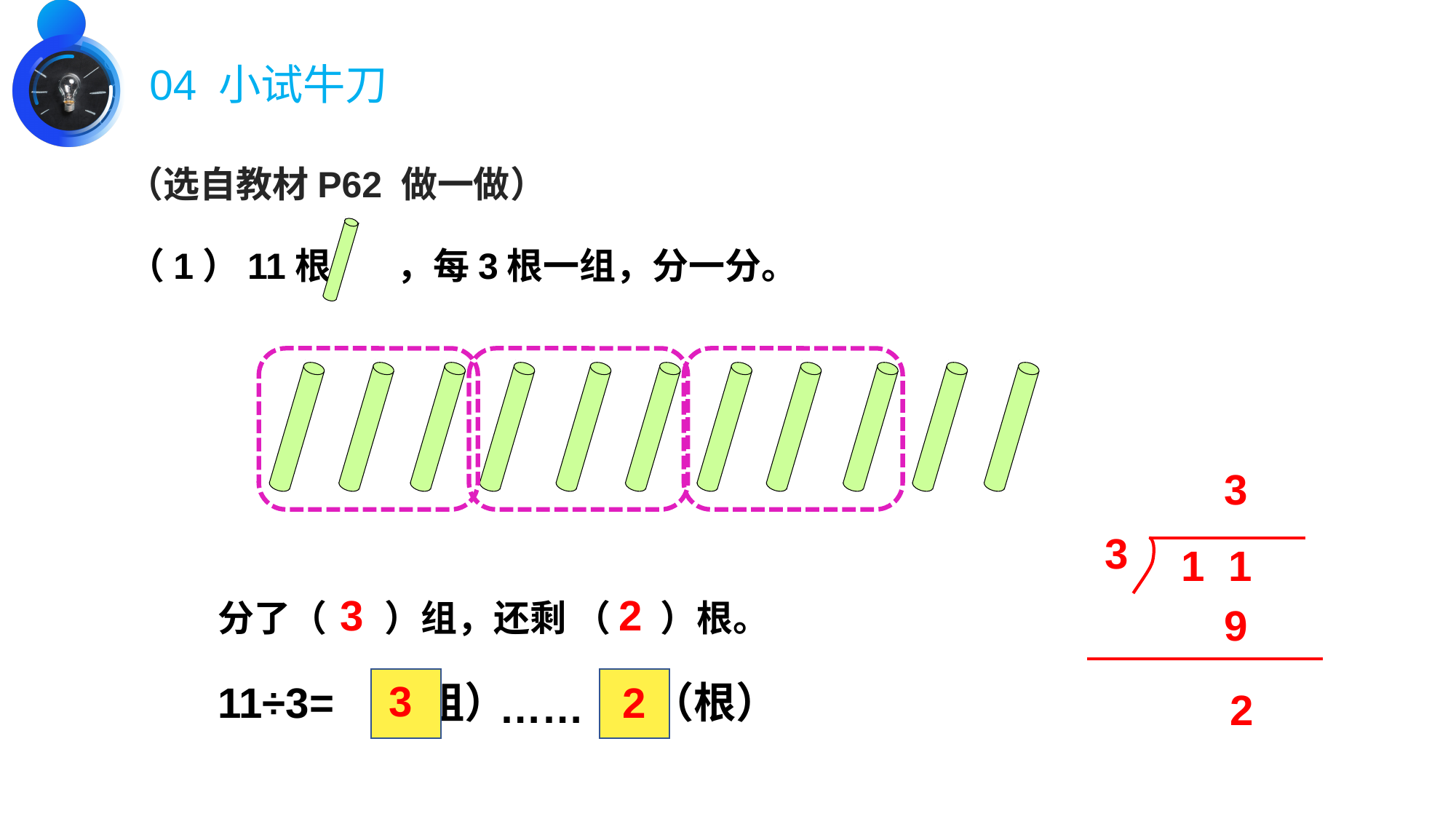

04
小试牛刀
（选自教材P62 做一做）

（1）11根        ，每3根一组，分一分。

3
3
1  1

9
 2
3
2
分了（       ）组，还剩 （      ）根。

11÷3=   （组）               （根）
……
3
2